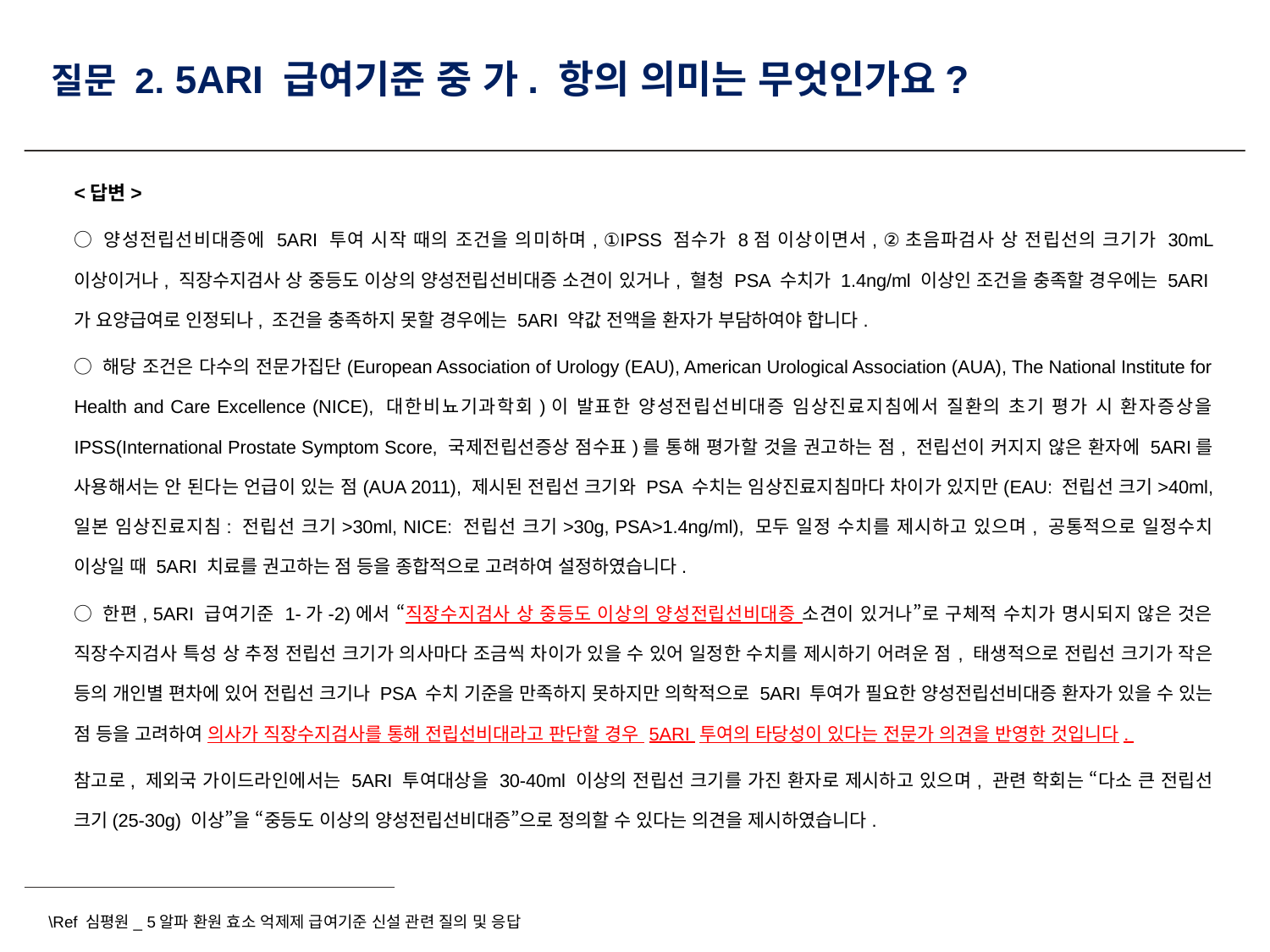

# 질문 2. 5ARI 급여기준 중 가. 항의 의미는 무엇인가요?
<답변>
○ 양성전립선비대증에 5ARI 투여 시작 때의 조건을 의미하며, ①IPSS 점수가 8점 이상이면서, ②초음파검사 상 전립선의 크기가 30mL 이상이거나, 직장수지검사 상 중등도 이상의 양성전립선비대증 소견이 있거나, 혈청 PSA 수치가 1.4ng/ml 이상인 조건을 충족할 경우에는 5ARI가 요양급여로 인정되나, 조건을 충족하지 못할 경우에는 5ARI 약값 전액을 환자가 부담하여야 합니다.
○ 해당 조건은 다수의 전문가집단(European Association of Urology (EAU), American Urological Association (AUA), The National Institute for Health and Care Excellence (NICE), 대한비뇨기과학회)이 발표한 양성전립선비대증 임상진료지침에서 질환의 초기 평가 시 환자증상을 IPSS(International Prostate Symptom Score, 국제전립선증상 점수표)를 통해 평가할 것을 권고하는 점, 전립선이 커지지 않은 환자에 5ARI를 사용해서는 안 된다는 언급이 있는 점(AUA 2011), 제시된 전립선 크기와 PSA 수치는 임상진료지침마다 차이가 있지만(EAU: 전립선 크기>40ml, 일본 임상진료지침: 전립선 크기>30ml, NICE: 전립선 크기>30g, PSA>1.4ng/ml), 모두 일정 수치를 제시하고 있으며, 공통적으로 일정수치 이상일 때 5ARI 치료를 권고하는 점 등을 종합적으로 고려하여 설정하였습니다.
○ 한편, 5ARI 급여기준 1-가-2)에서 “직장수지검사 상 중등도 이상의 양성전립선비대증 소견이 있거나”로 구체적 수치가 명시되지 않은 것은 직장수지검사 특성 상 추정 전립선 크기가 의사마다 조금씩 차이가 있을 수 있어 일정한 수치를 제시하기 어려운 점, 태생적으로 전립선 크기가 작은 등의 개인별 편차에 있어 전립선 크기나 PSA 수치 기준을 만족하지 못하지만 의학적으로 5ARI 투여가 필요한 양성전립선비대증 환자가 있을 수 있는 점 등을 고려하여 의사가 직장수지검사를 통해 전립선비대라고 판단할 경우 5ARI 투여의 타당성이 있다는 전문가 의견을 반영한 것입니다.
참고로, 제외국 가이드라인에서는 5ARI 투여대상을 30-40ml 이상의 전립선 크기를 가진 환자로 제시하고 있으며, 관련 학회는 “다소 큰 전립선 크기(25-30g) 이상”을 “중등도 이상의 양성전립선비대증”으로 정의할 수 있다는 의견을 제시하였습니다.

\Ref 심평원_ 5알파 환원 효소 억제제 급여기준 신설 관련 질의 및 응답